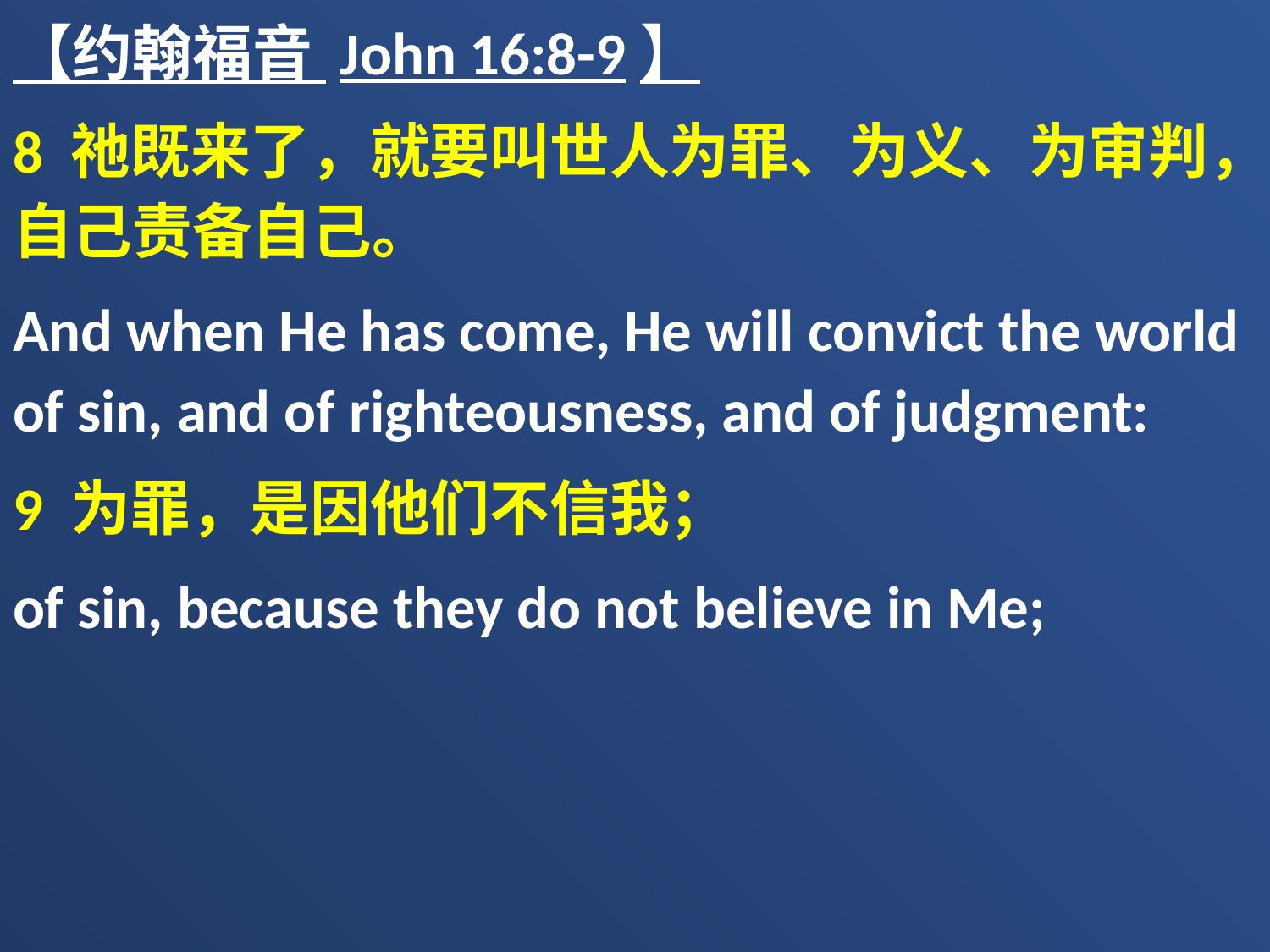

【约翰福音 John 16:8-9】
8 祂既来了，就要叫世人为罪、为义、为审判，自己责备自己。
And when He has come, He will convict the world of sin, and of righteousness, and of judgment:
9 为罪，是因他们不信我；
of sin, because they do not believe in Me;